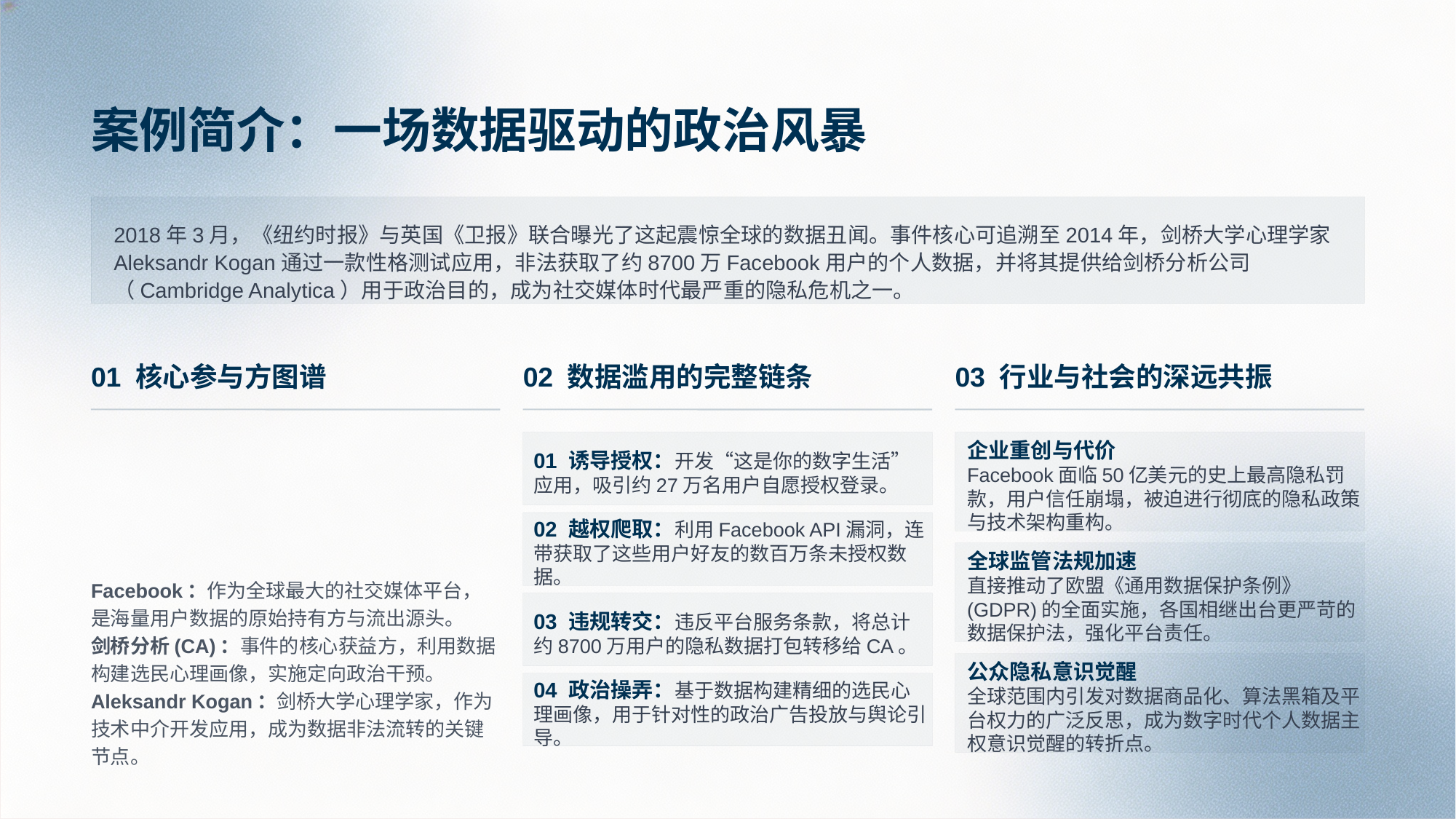

案例简介：一场数据驱动的政治风暴

2018年3月，《纽约时报》与英国《卫报》联合曝光了这起震惊全球的数据丑闻。事件核心可追溯至2014年，剑桥大学心理学家Aleksandr Kogan通过一款性格测试应用，非法获取了约8700万Facebook用户的个人数据，并将其提供给剑桥分析公司（Cambridge Analytica）用于政治目的，成为社交媒体时代最严重的隐私危机之一。
01 核心参与方图谱
02 数据滥用的完整链条
03 行业与社会的深远共振

01 诱导授权：开发“这是你的数字生活”应用，吸引约27万名用户自愿授权登录。
企业重创与代价
Facebook面临50亿美元的史上最高隐私罚款，用户信任崩塌，被迫进行彻底的隐私政策与技术架构重构。

02 越权爬取：利用Facebook API漏洞，连带获取了这些用户好友的数百万条未授权数据。

全球监管法规加速
直接推动了欧盟《通用数据保护条例》(GDPR)的全面实施，各国相继出台更严苛的数据保护法，强化平台责任。
Facebook：作为全球最大的社交媒体平台，是海量用户数据的原始持有方与流出源头。
剑桥分析(CA)：事件的核心获益方，利用数据构建选民心理画像，实施定向政治干预。
Aleksandr Kogan：剑桥大学心理学家，作为技术中介开发应用，成为数据非法流转的关键节点。

03 违规转交：违反平台服务条款，将总计约8700万用户的隐私数据打包转移给CA。

公众隐私意识觉醒
全球范围内引发对数据商品化、算法黑箱及平台权力的广泛反思，成为数字时代个人数据主权意识觉醒的转折点。

04 政治操弄：基于数据构建精细的选民心理画像，用于针对性的政治广告投放与舆论引导。